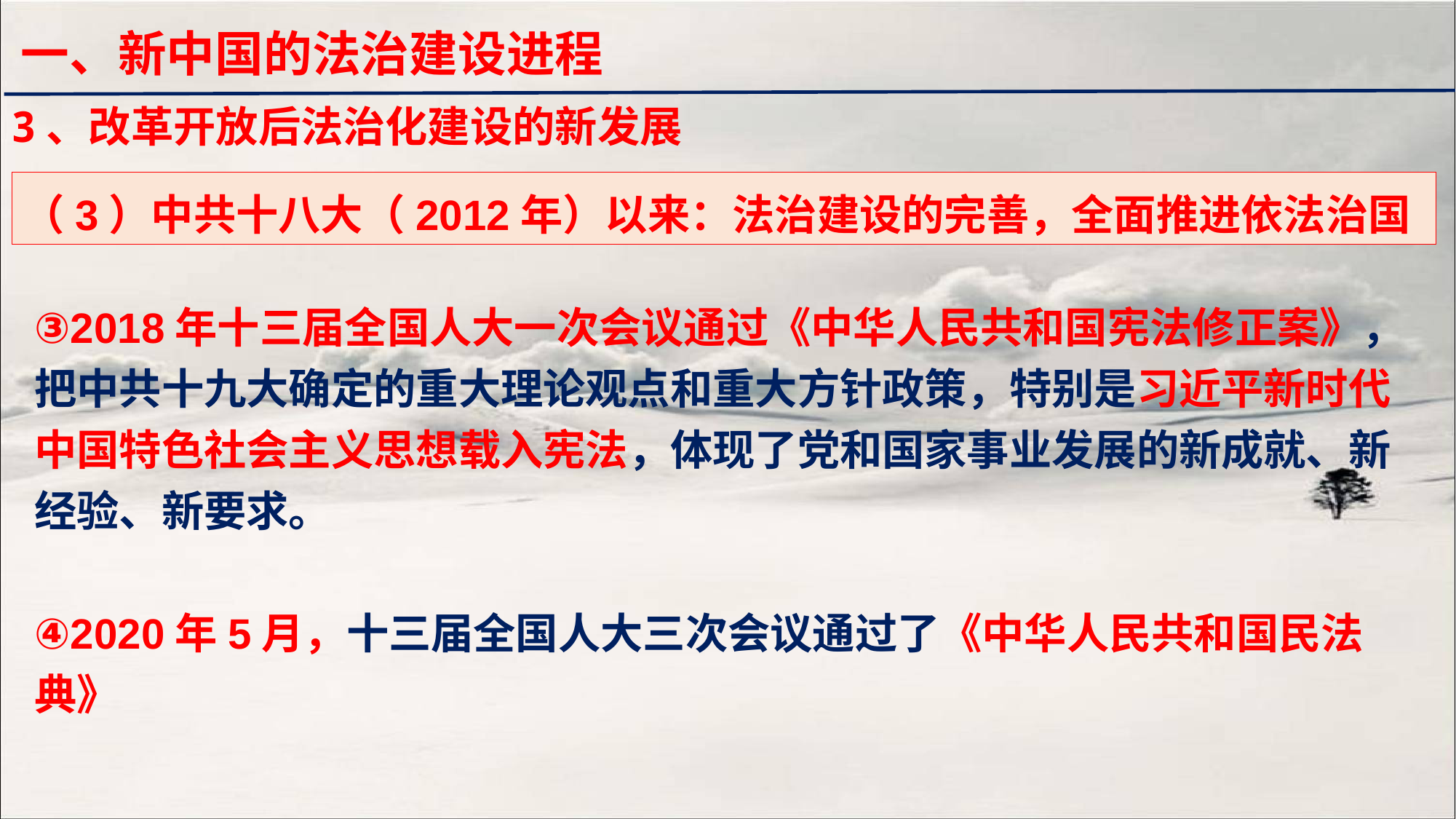

一、新中国的法治建设进程
3、改革开放后法治化建设的新发展
（3）中共十八大（2012年）以来：法治建设的完善，全面推进依法治国
③2018年十三届全国人大一次会议通过《中华人民共和国宪法修正案》，把中共十九大确定的重大理论观点和重大方针政策，特别是习近平新时代中国特色社会主义思想载入宪法，体现了党和国家事业发展的新成就、新经验、新要求。

④2020年5月，十三届全国人大三次会议通过了《中华人民共和国民法典》